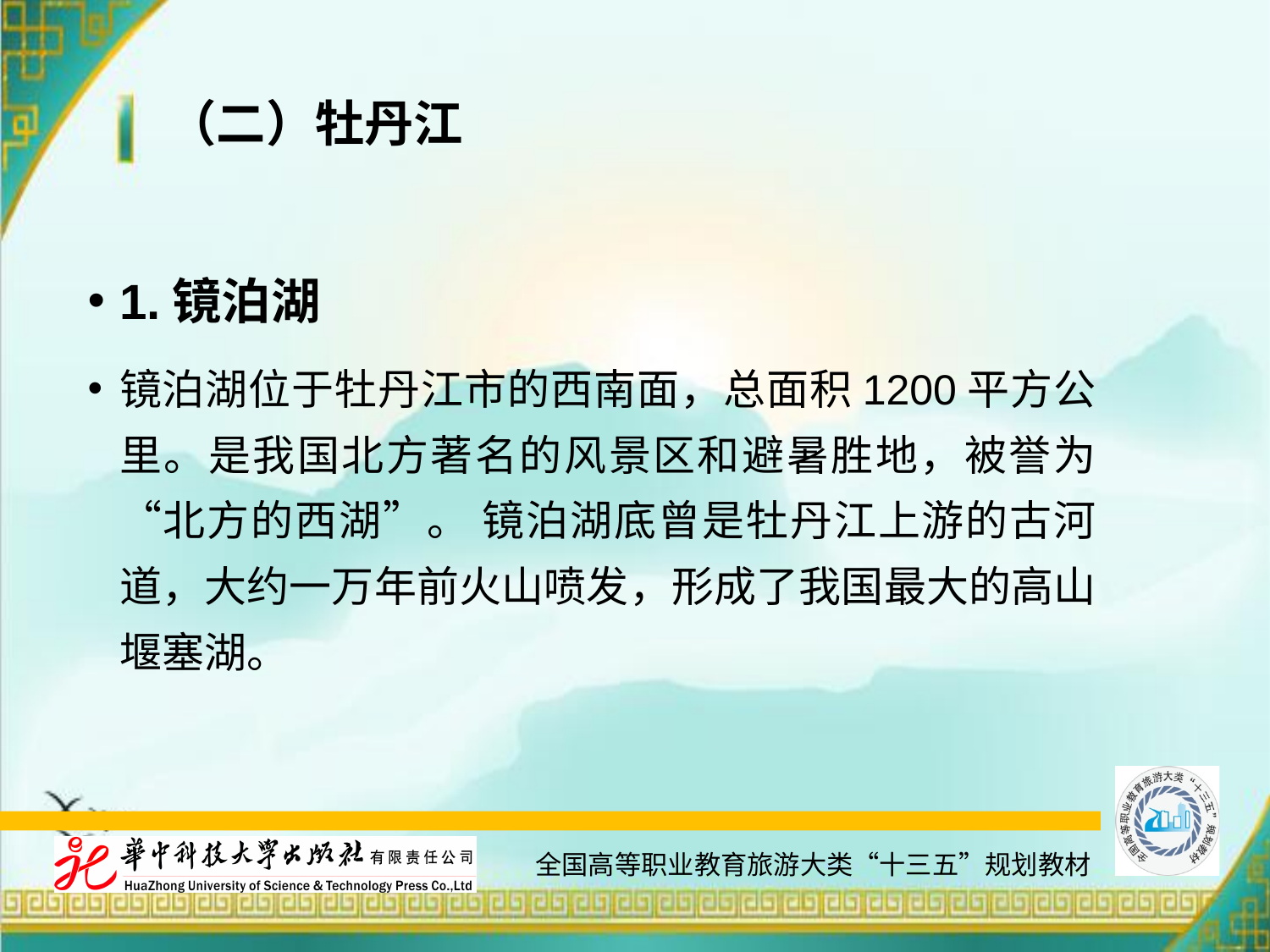

（二）牡丹江
1.镜泊湖
镜泊湖位于牡丹江市的西南面，总面积1200平方公里。是我国北方著名的风景区和避暑胜地，被誉为“北方的西湖”。 镜泊湖底曾是牡丹江上游的古河道，大约一万年前火山喷发，形成了我国最大的高山堰塞湖。